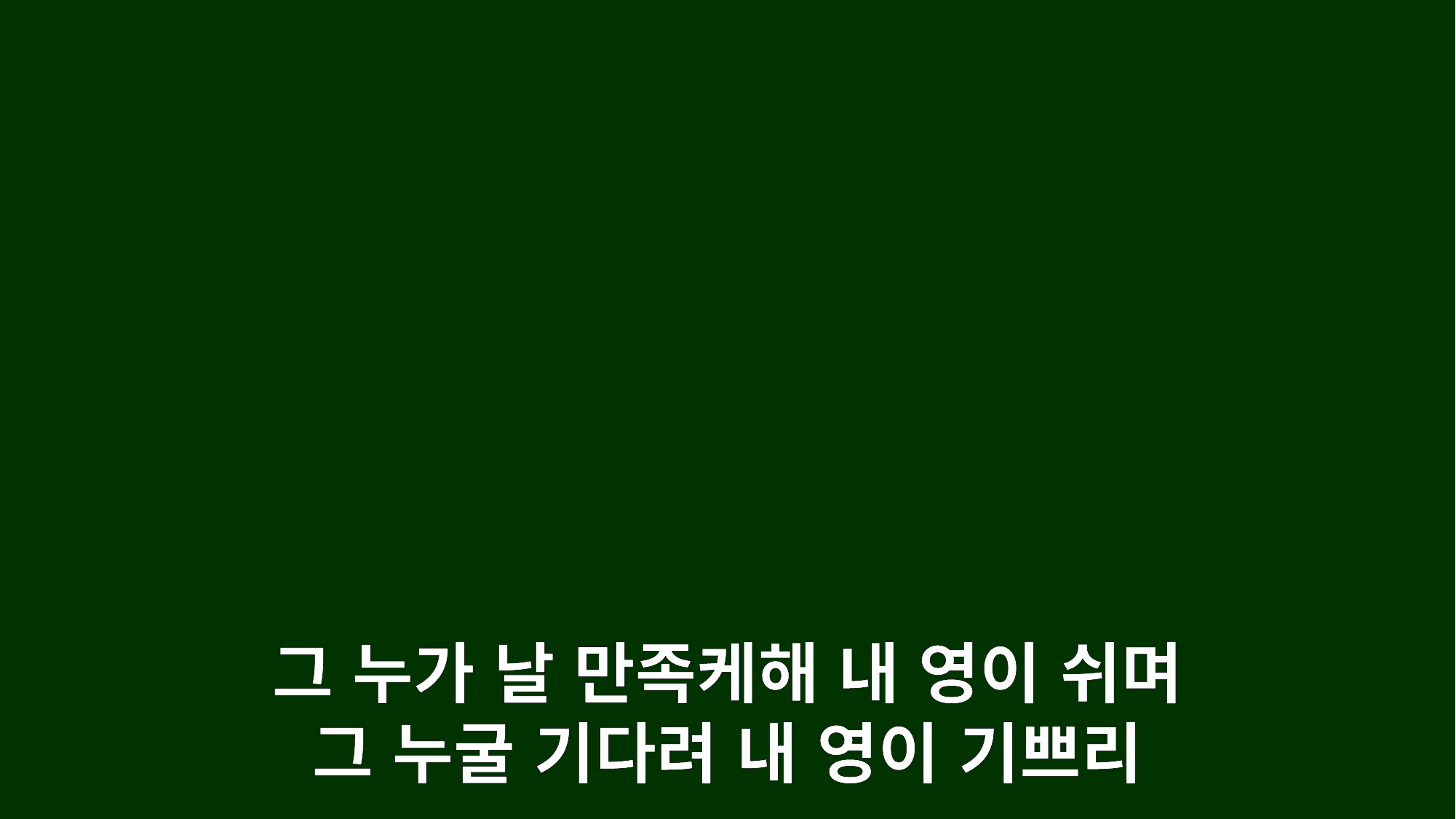

그 누가 날 만족케해 내 영이 쉬며
그 누굴 기다려 내 영이 기쁘리